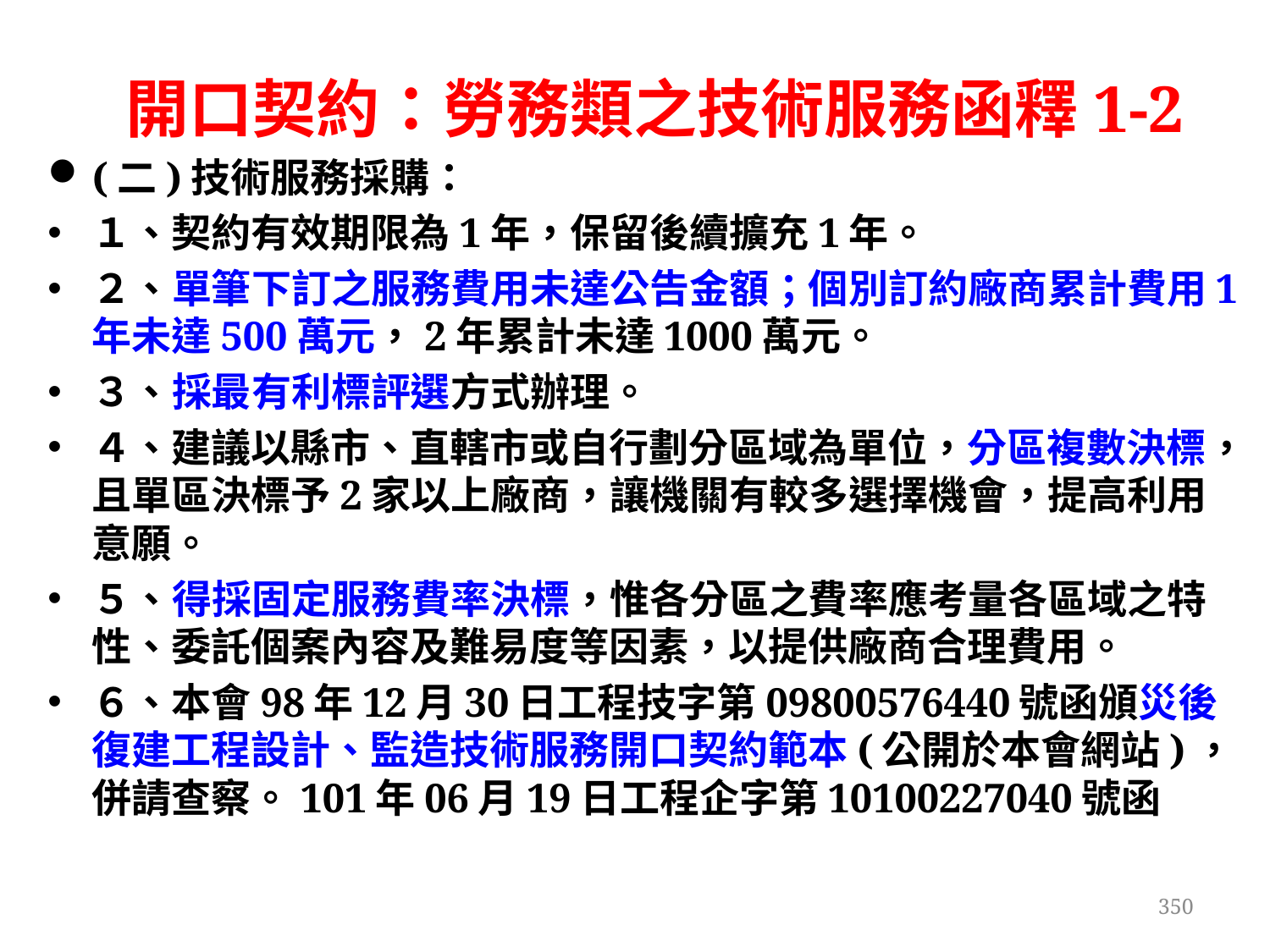

# 開口契約：勞務類之技術服務函釋1-2
(二)技術服務採購：
１、契約有效期限為1年，保留後續擴充1年。
２、單筆下訂之服務費用未達公告金額；個別訂約廠商累計費用1年未達500萬元，2年累計未達1000萬元。
３、採最有利標評選方式辦理。
４、建議以縣市、直轄市或自行劃分區域為單位，分區複數決標，且單區決標予2家以上廠商，讓機關有較多選擇機會，提高利用意願。
５、得採固定服務費率決標，惟各分區之費率應考量各區域之特性、委託個案內容及難易度等因素，以提供廠商合理費用。
６、本會98年12月30日工程技字第09800576440號函頒災後復建工程設計、監造技術服務開口契約範本(公開於本會網站)，併請查察。101年06月19日工程企字第10100227040號函
350